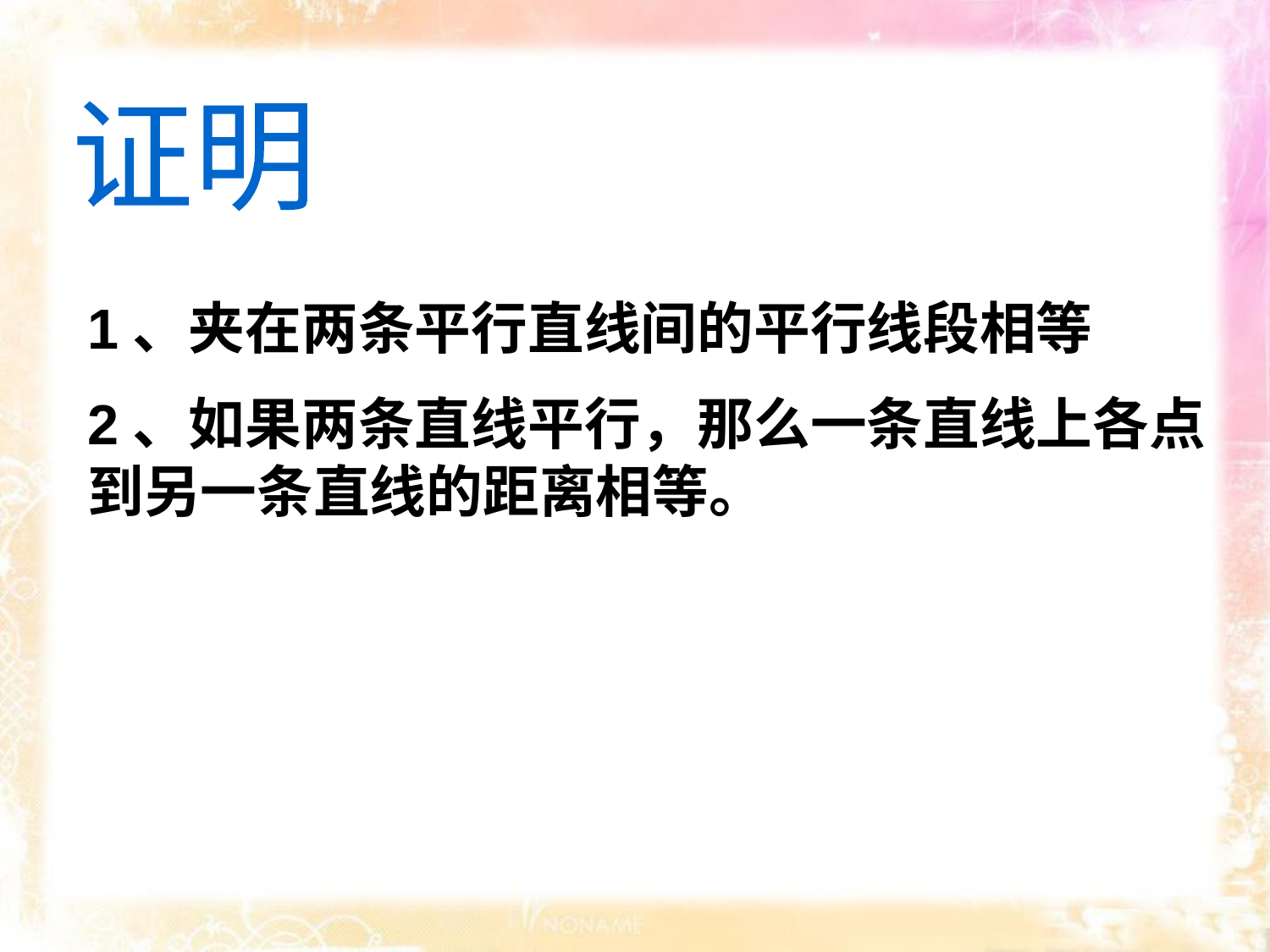

证明
1、夹在两条平行直线间的平行线段相等
2、如果两条直线平行，那么一条直线上各点到另一条直线的距离相等。